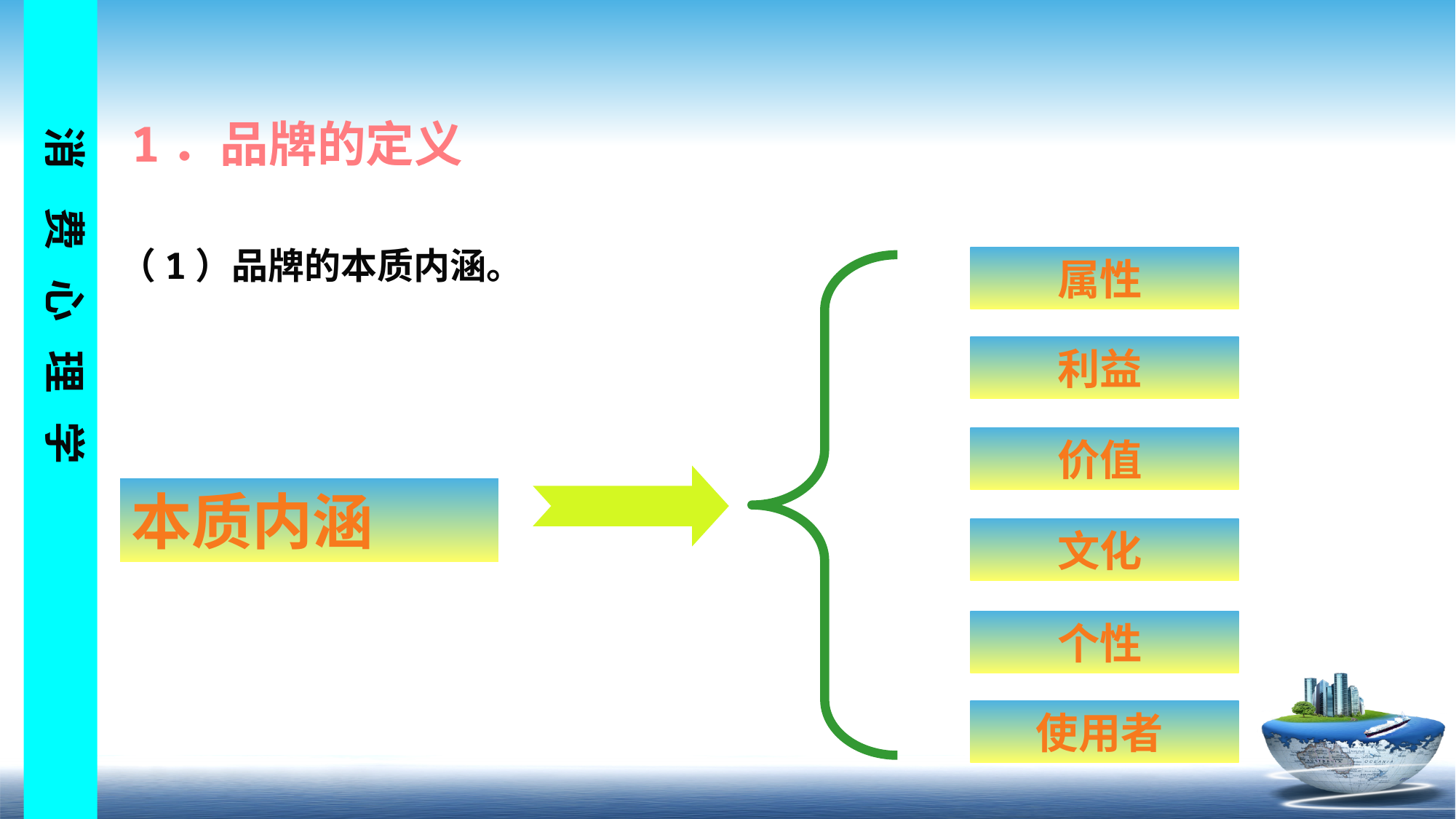

1．品牌的定义
（1）品牌的本质内涵。
属性

利益
价值

本质内涵
文化
个性
使用者